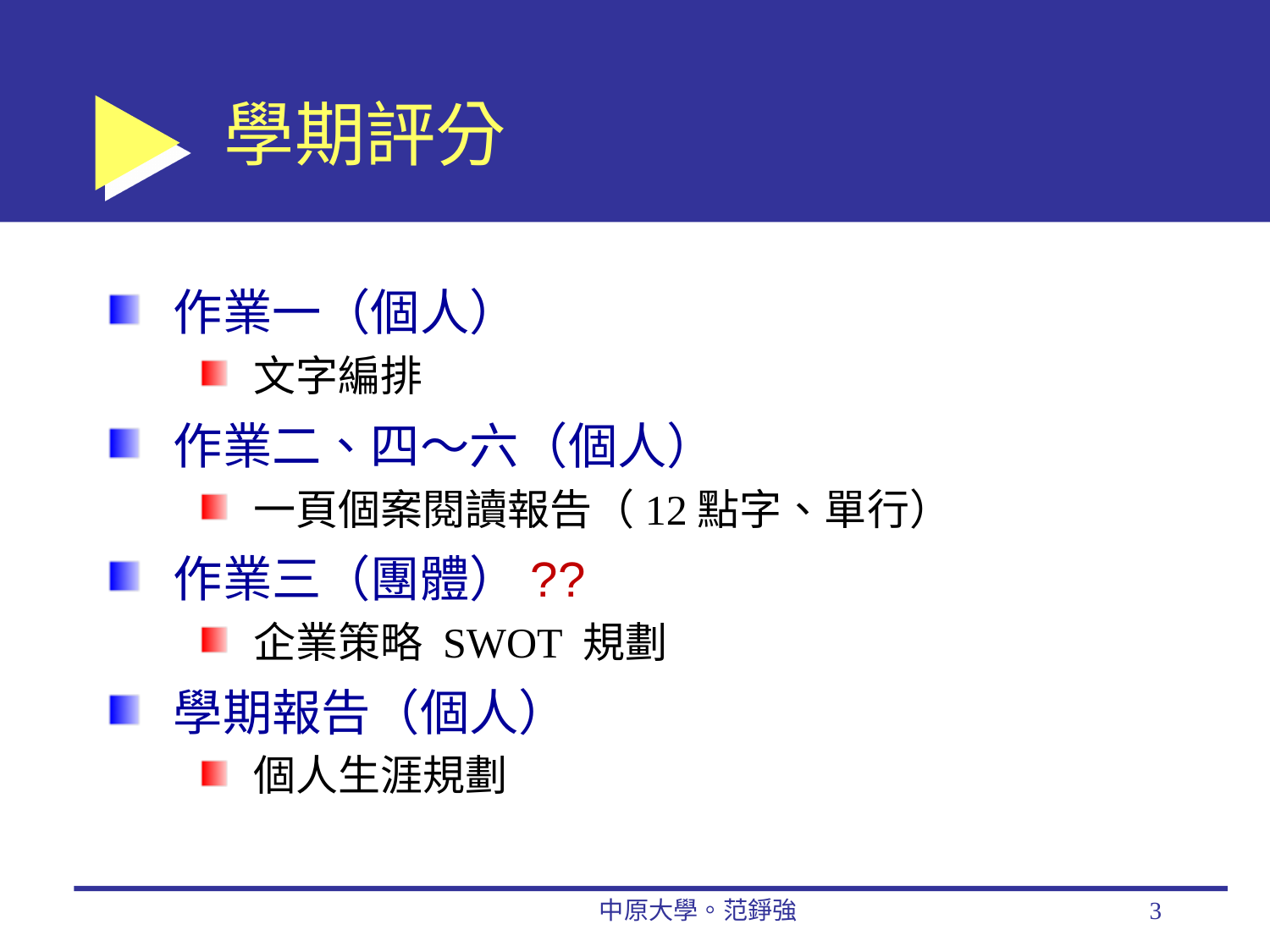

# 學期評分
作業一（個人）
文字編排
作業二、四～六（個人）
一頁個案閱讀報告（12點字、單行）
作業三（團體）??
企業策略 SWOT 規劃
學期報告（個人）
個人生涯規劃
中原大學。范錚強
3